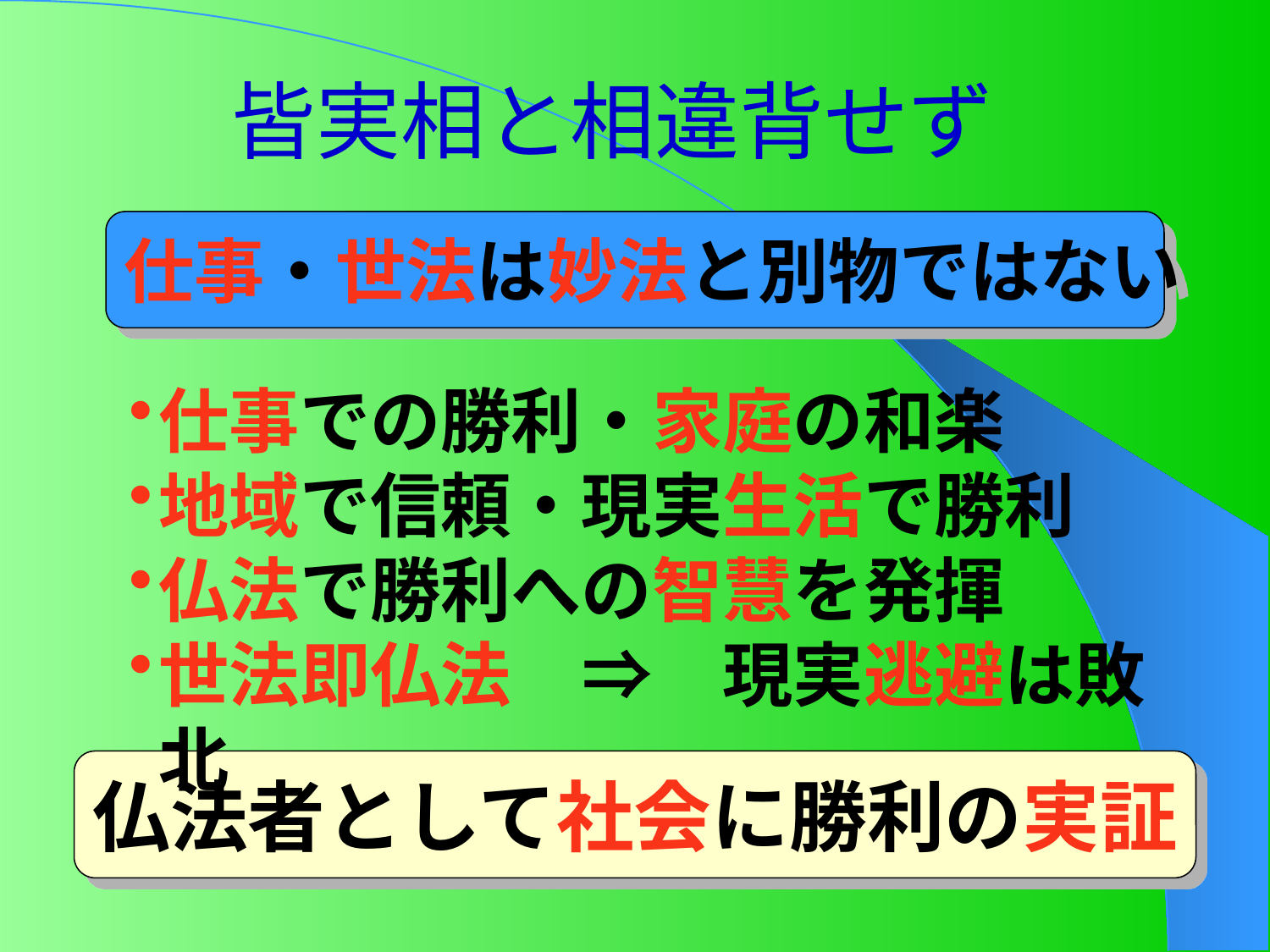

# 皆実相と相違背せず
仕事・世法は妙法と別物ではない
仕事での勝利・家庭の和楽
地域で信頼・現実生活で勝利
仏法で勝利への智慧を発揮
世法即仏法　⇒　現実逃避は敗北
仏法者として社会に勝利の実証